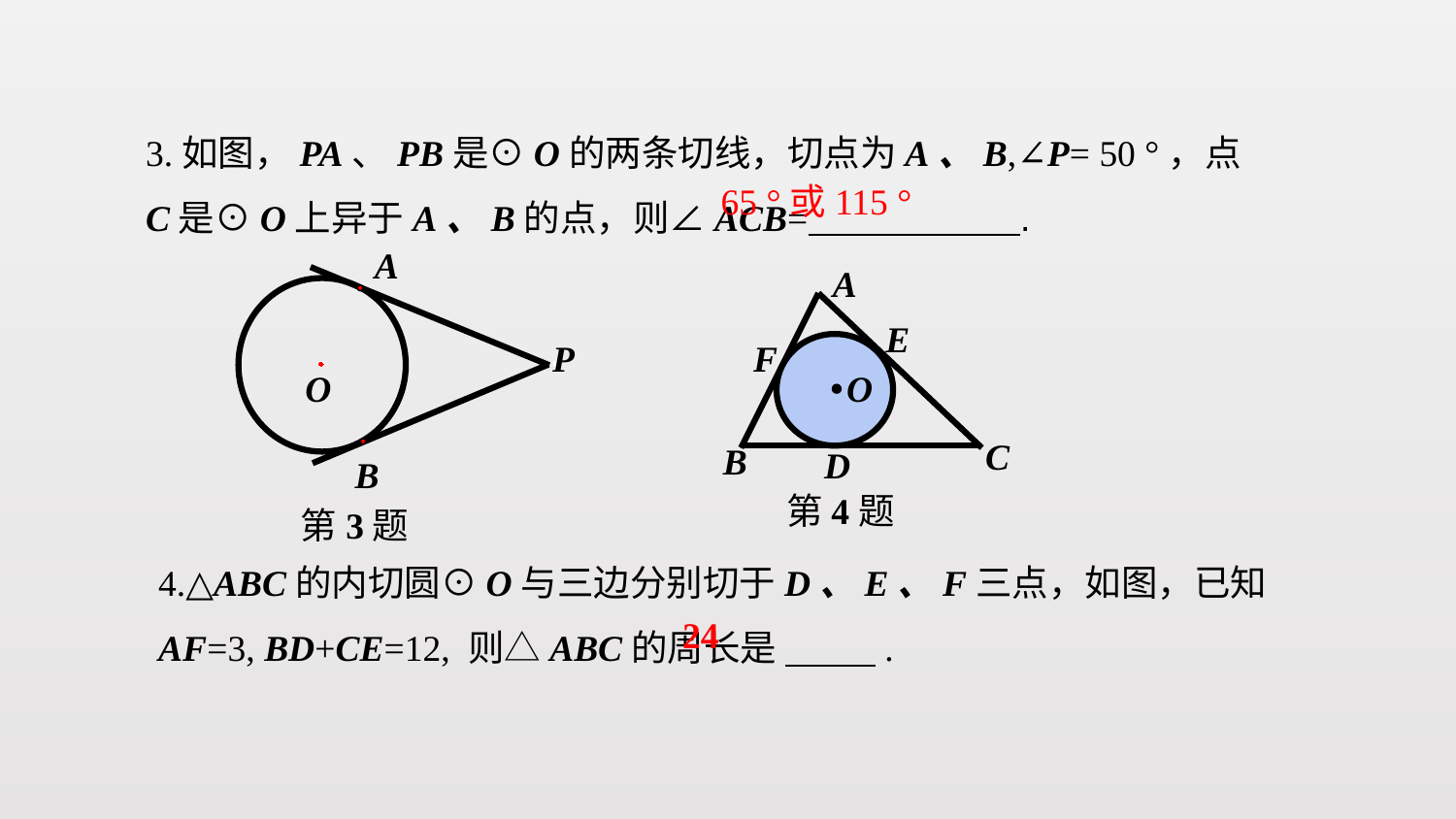

3.如图，PA、PB是⊙O的两条切线，切点为A、B,∠P= 50 °，点C是⊙O上异于A、B的点，则∠ACB=                       .
65 °或115 °
A

P
O

B
第3题
A
E
F

O

C
B
D
第4题
4.△ABC的内切圆⊙O与三边分别切于D、E、F三点，如图，已知AF=3, BD+CE=12, 则△ABC的周长是            .
24